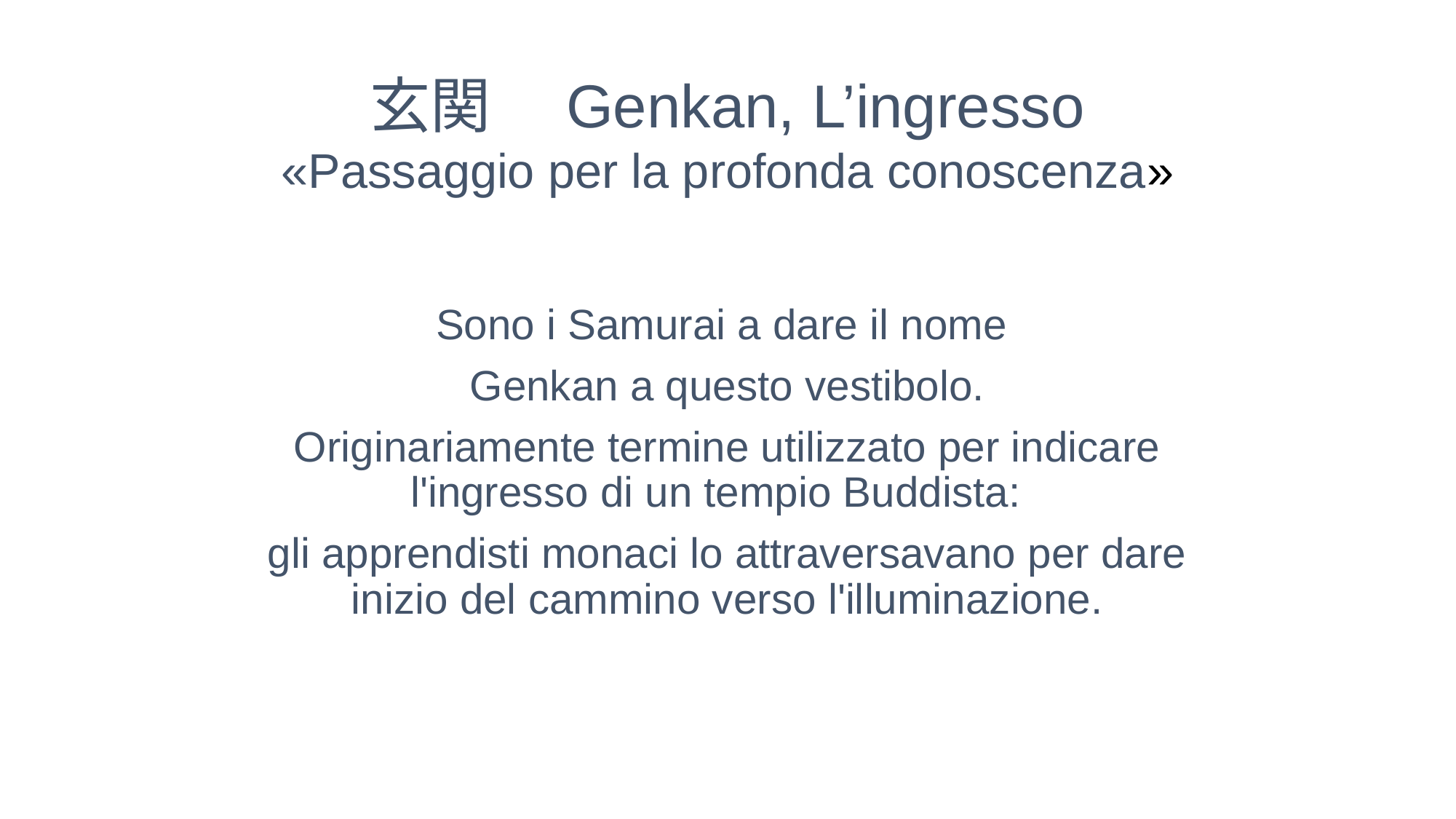

玄関　Genkan, L’ingresso
«Passaggio per la profonda conoscenza»
Sono i Samurai a dare il nome
Genkan a questo vestibolo.
Originariamente termine utilizzato per indicare l'ingresso di un tempio Buddista:
gli apprendisti monaci lo attraversavano per dare inizio del cammino verso l'illuminazione.